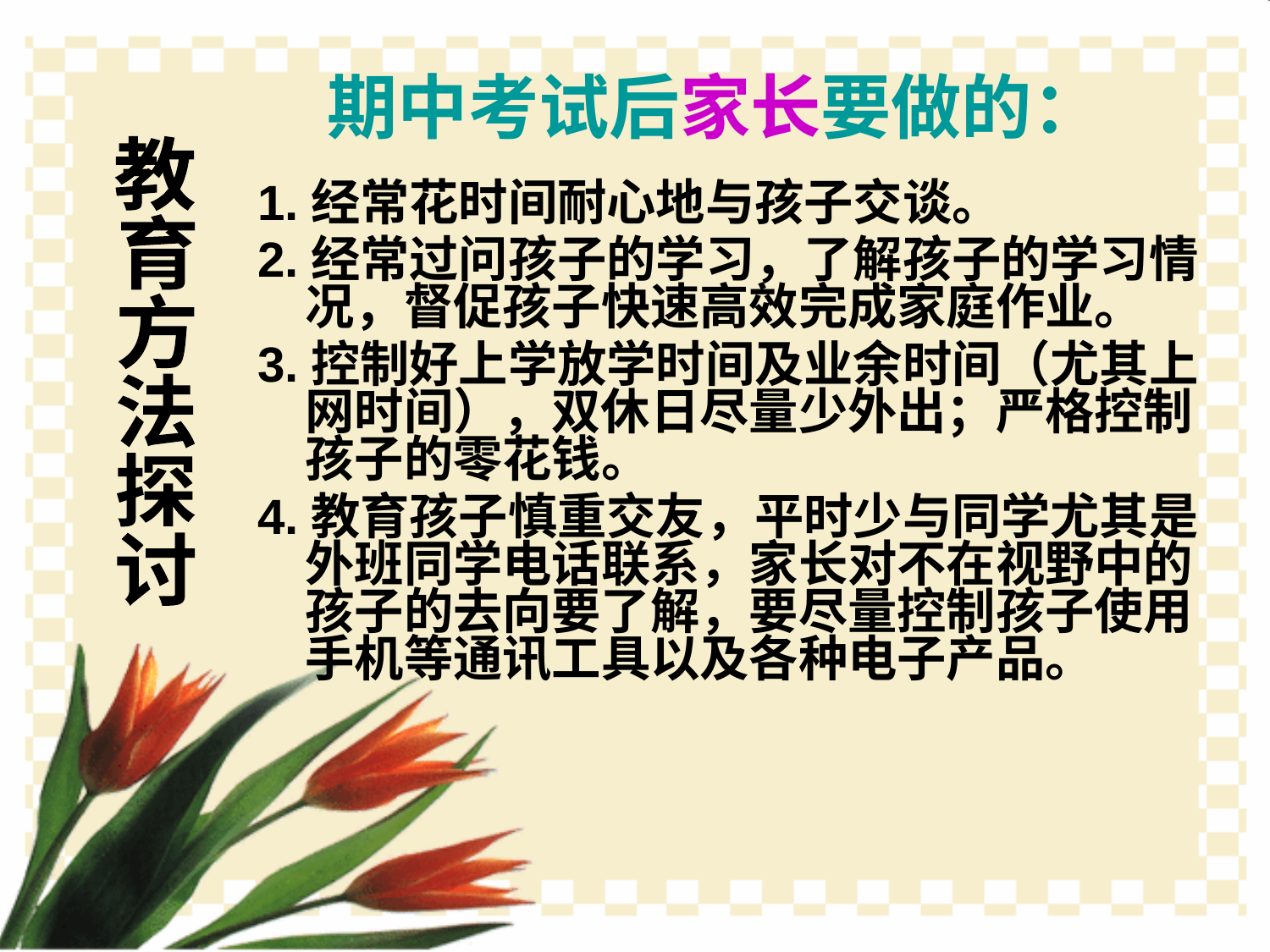

期中考试后家长要做的：
教
育
方
法
探
讨
1.经常花时间耐心地与孩子交谈。
2.经常过问孩子的学习，了解孩子的学习情况，督促孩子快速高效完成家庭作业。
3.控制好上学放学时间及业余时间（尤其上网时间），双休日尽量少外出；严格控制孩子的零花钱。
4.教育孩子慎重交友，平时少与同学尤其是外班同学电话联系，家长对不在视野中的孩子的去向要了解，要尽量控制孩子使用手机等通讯工具以及各种电子产品。